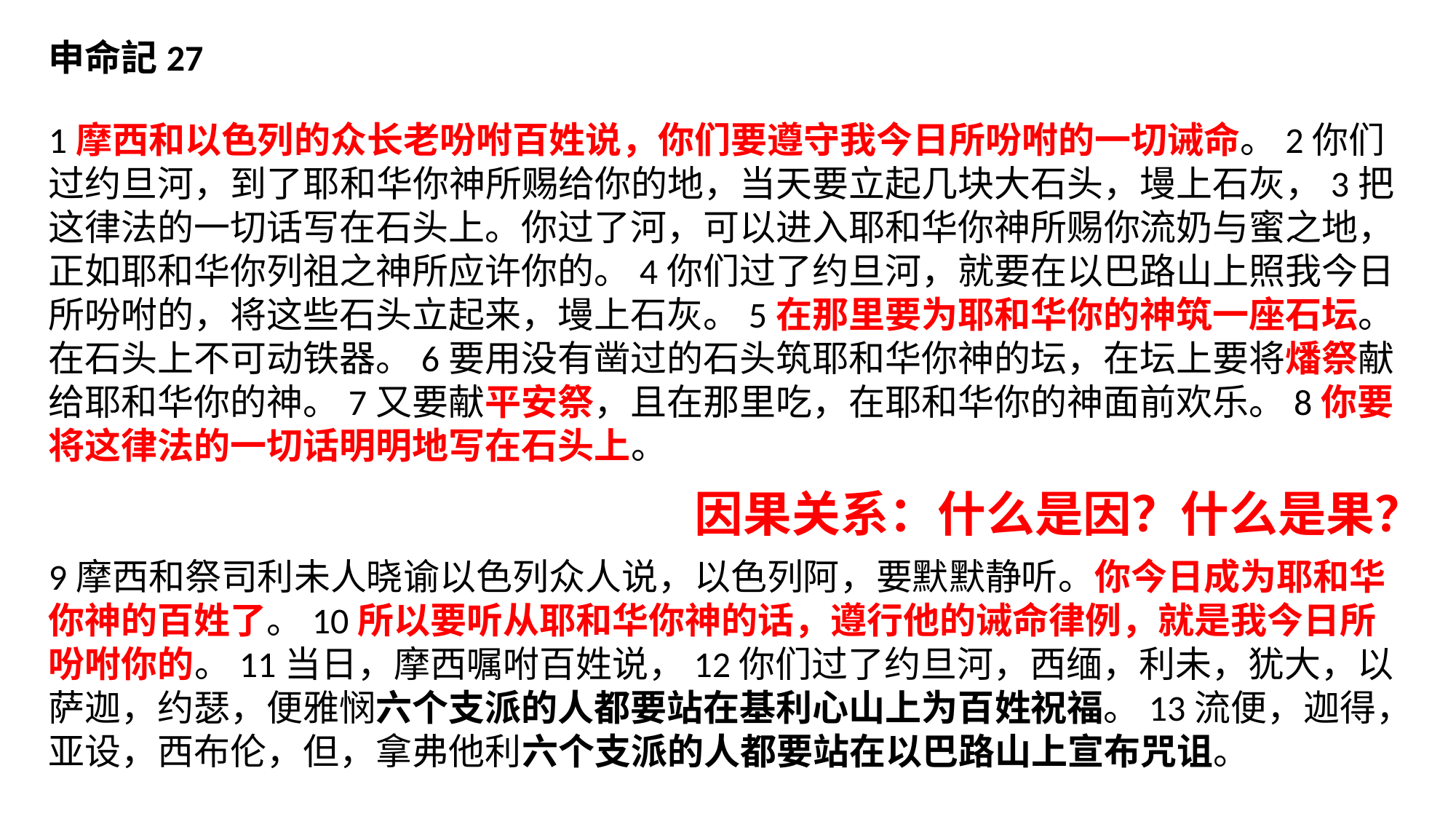

申命記27

1摩西和以色列的众长老吩咐百姓说，你们要遵守我今日所吩咐的一切诫命。2你们过约旦河，到了耶和华你神所赐给你的地，当天要立起几块大石头，墁上石灰，3把这律法的一切话写在石头上。你过了河，可以进入耶和华你神所赐你流奶与蜜之地，正如耶和华你列祖之神所应许你的。4你们过了约旦河，就要在以巴路山上照我今日所吩咐的，将这些石头立起来，墁上石灰。5在那里要为耶和华你的神筑一座石坛。在石头上不可动铁器。6要用没有凿过的石头筑耶和华你神的坛，在坛上要将燔祭献给耶和华你的神。7又要献平安祭，且在那里吃，在耶和华你的神面前欢乐。8你要将这律法的一切话明明地写在石头上。

9摩西和祭司利未人晓谕以色列众人说，以色列阿，要默默静听。你今日成为耶和华你神的百姓了。10所以要听从耶和华你神的话，遵行他的诫命律例，就是我今日所吩咐你的。11当日，摩西嘱咐百姓说，12你们过了约旦河，西缅，利未，犹大，以萨迦，约瑟，便雅悯六个支派的人都要站在基利心山上为百姓祝福。13流便，迦得，亚设，西布伦，但，拿弗他利六个支派的人都要站在以巴路山上宣布咒诅。
因果关系：什么是因？什么是果？